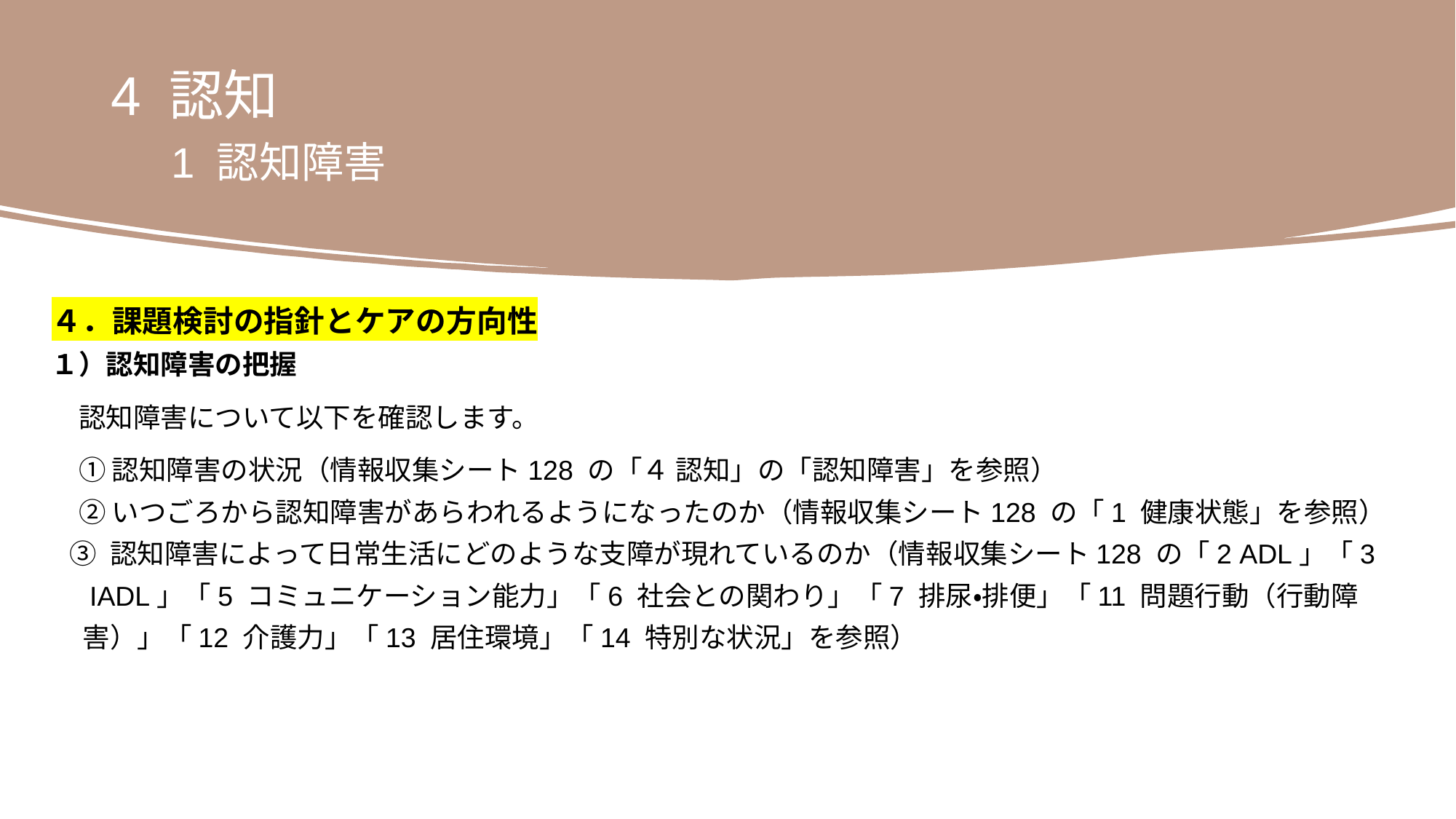

4 認知
　1 認知障害

４．課題検討の指針とケアの方向性
１）認知障害の把握

　認知障害について以下を確認します。

　① 認知障害の状況（情報収集シート128 の「４ 認知」の「認知障害」を参照）
　② いつごろから認知障害があらわれるようになったのか（情報収集シート128 の「1 健康状態」を参照）
   ③ 認知障害によって日常生活にどのような支障が現れているのか（情報収集シート128 の「2 ADL」「3
     IADL」「5 コミュニケーション能力」「6 社会との関わり」「7 排尿・排便」「11 問題行動（行動障
    害）」「12 介護力」「13 居住環境」「14 特別な状況」を参照）